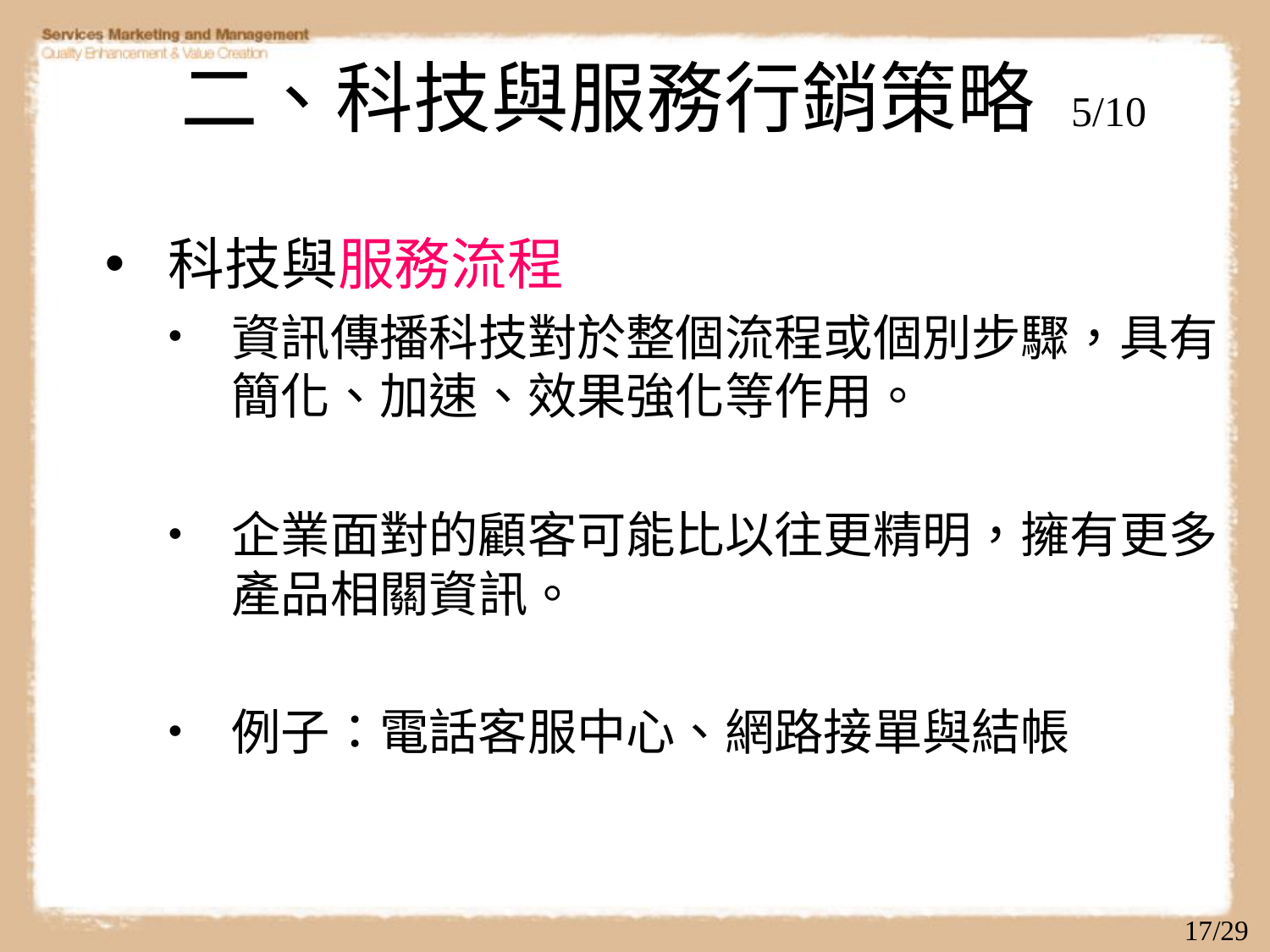

# 二、科技與服務行銷策略 5/10
科技與服務流程
資訊傳播科技對於整個流程或個別步驟，具有簡化、加速、效果強化等作用。

企業面對的顧客可能比以往更精明，擁有更多產品相關資訊。

例子：電話客服中心、網路接單與結帳